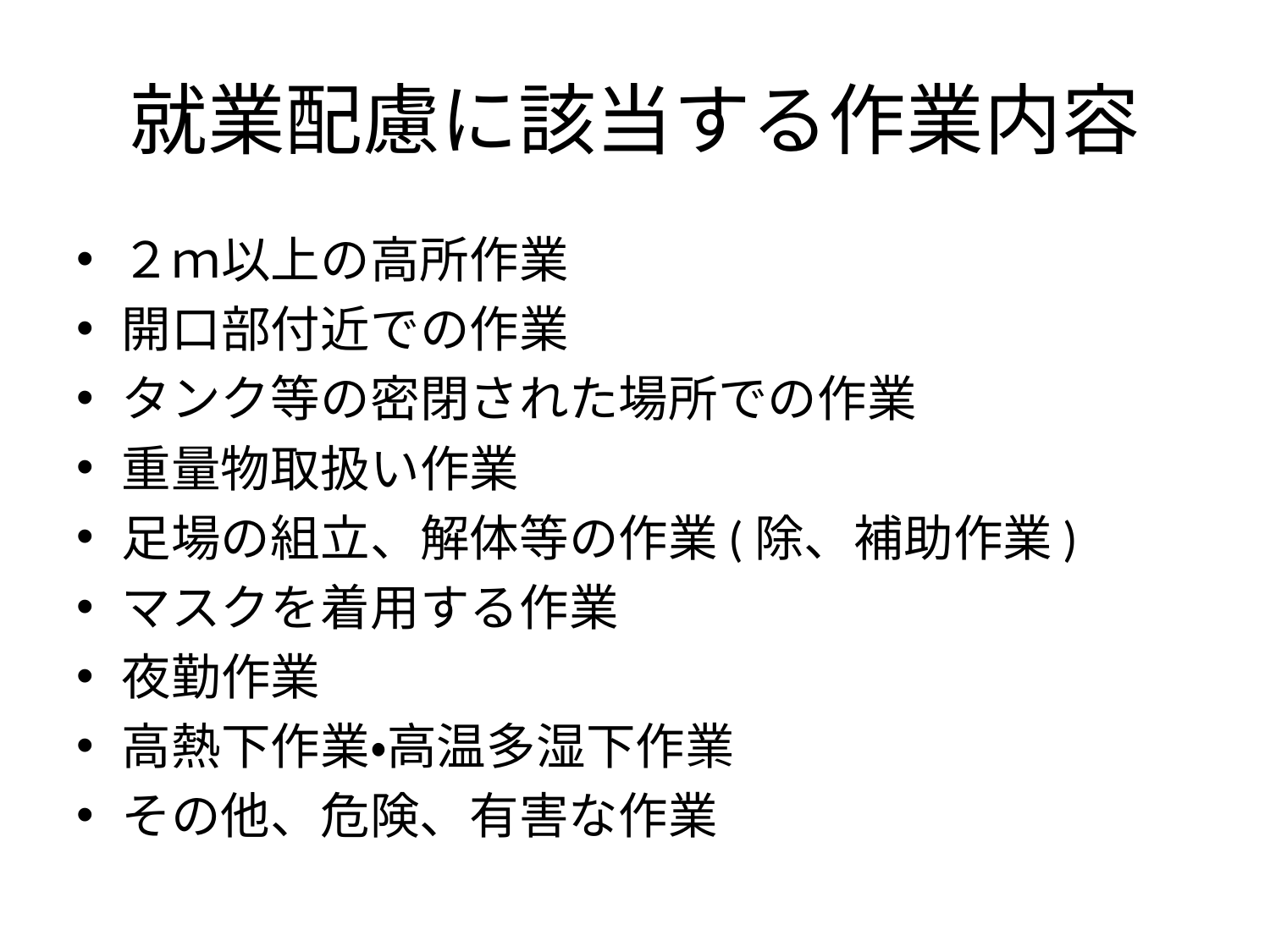

# 就業配慮に該当する作業内容
２ｍ以上の高所作業
開口部付近での作業
タンク等の密閉された場所での作業
重量物取扱い作業
足場の組立、解体等の作業(除、補助作業)
マスクを着用する作業
夜勤作業
高熱下作業・高温多湿下作業
その他、危険、有害な作業